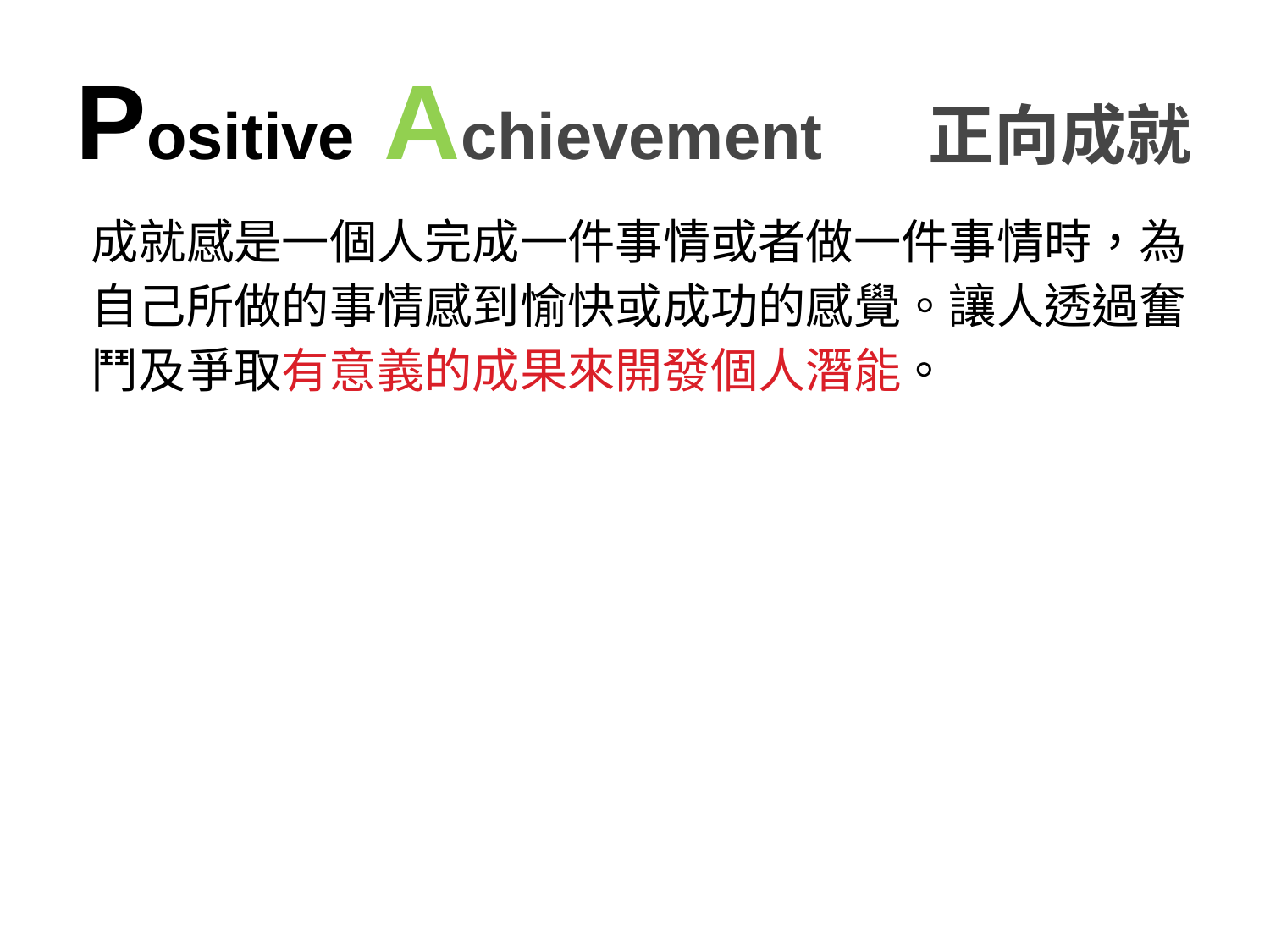

# Positive Achievement     正向成就
成就感是一個人完成一件事情或者做一件事情時，為
自己所做的事情感到愉快或成功的感覺。讓人透過奮
鬥及爭取有意義的成果來開發個人潛能。